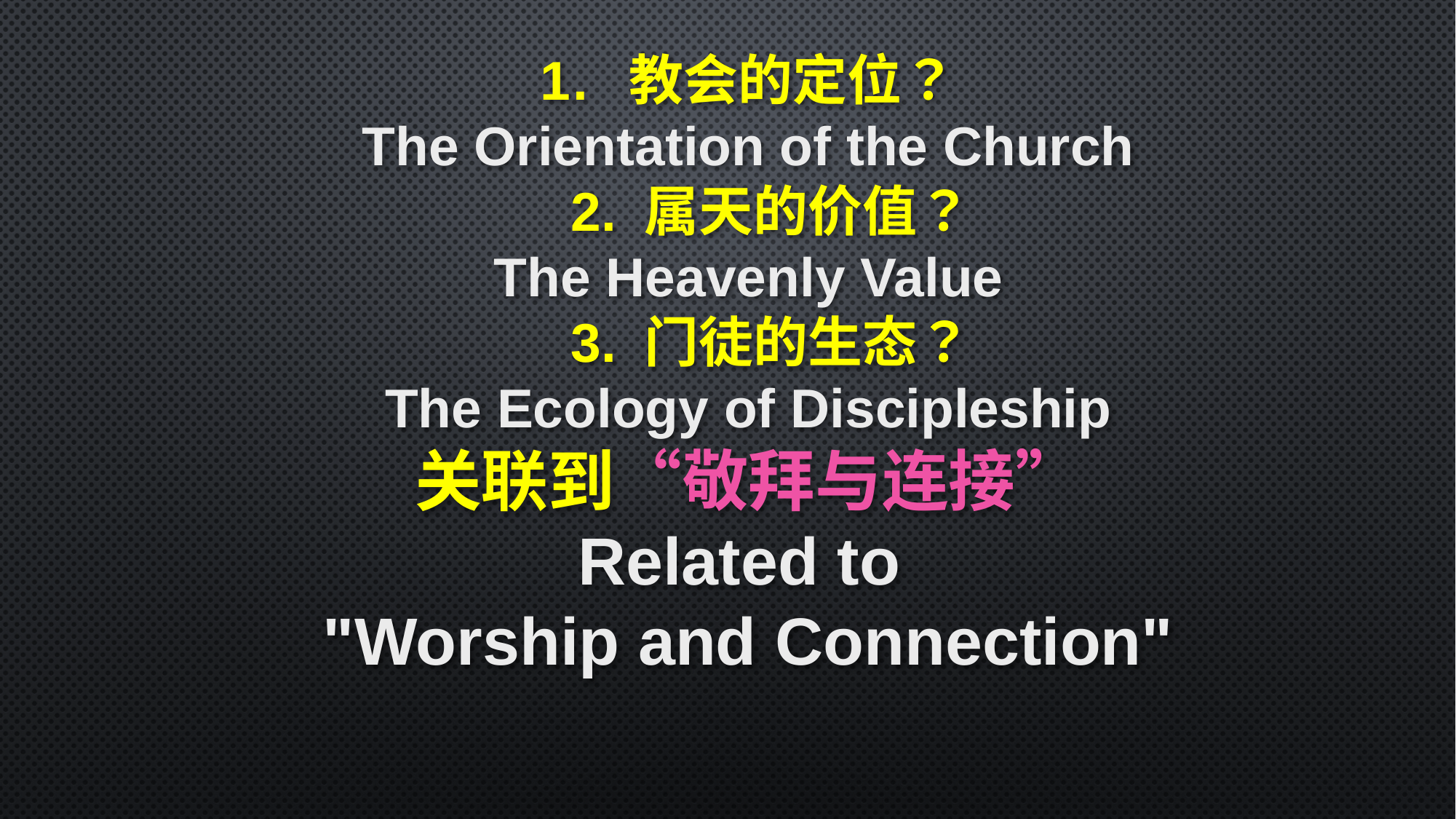

教会的定位？
The Orientation of the Church
   2. 属天的价值？
The Heavenly Value
   3. 门徒的生态？
The Ecology of Discipleship
关联到“敬拜与连接”
Related to
"Worship and Connection"